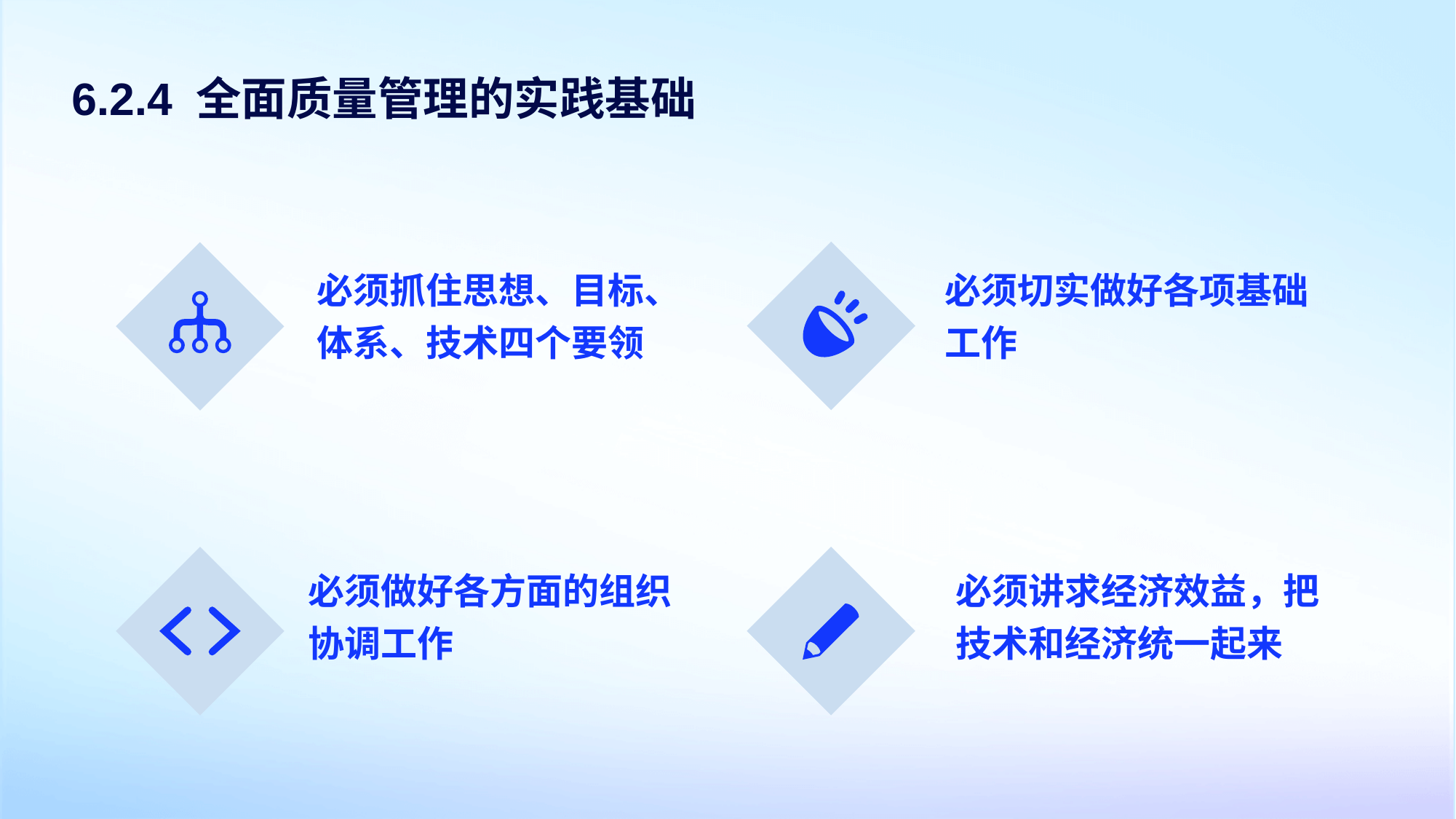

6.2.4 全面质量管理的实践基础

必须抓住思想、目标、体系、技术四个要领
必须切实做好各项基础工作

必须做好各方面的组织协调工作
必须讲求经济效益，把技术和经济统一起来